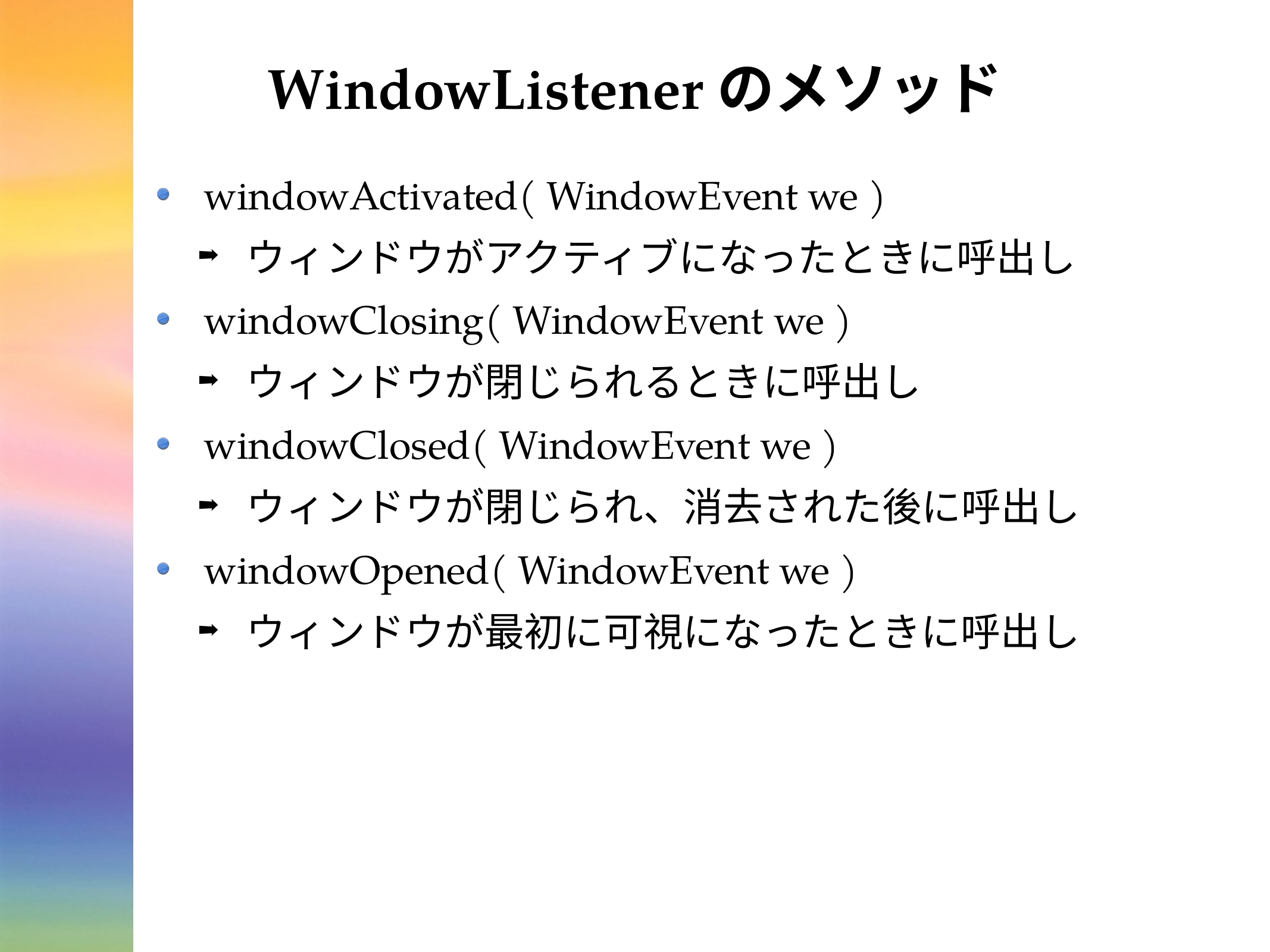

# WindowListenerのメソッド
windowActivated( WindowEvent we )
ウィンドウがアクティブになったときに呼出し
windowClosing( WindowEvent we )
ウィンドウが閉じられるときに呼出し
windowClosed( WindowEvent we )
ウィンドウが閉じられ、消去された後に呼出し
windowOpened( WindowEvent we )
ウィンドウが最初に可視になったときに呼出し